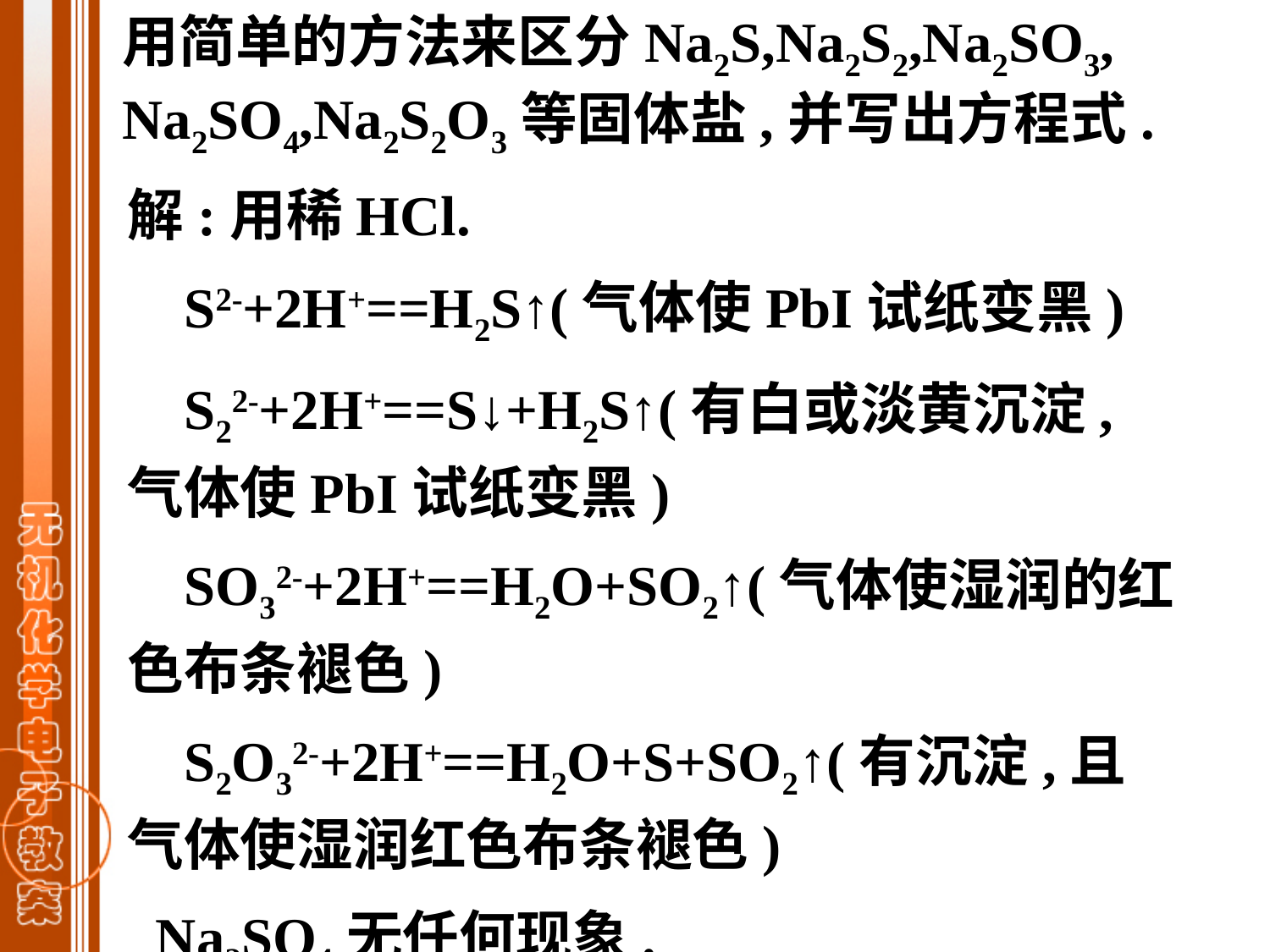

用简单的方法来区分Na2S,Na2S2,Na2SO3,
Na2SO4,Na2S2O3等固体盐,并写出方程式.
解:用稀HCl.
    S2-+2H+==H2S↑(气体使PbI试纸变黑)
    S22-+2H+==S↓+H2S↑(有白或淡黄沉淀,气体使PbI试纸变黑)
    SO32-+2H+==H2O+SO2↑(气体使湿润的红色布条褪色)
    S2O32-+2H+==H2O+S+SO2↑(有沉淀,且气体使湿润红色布条褪色)
  Na2SO4无任何现象.